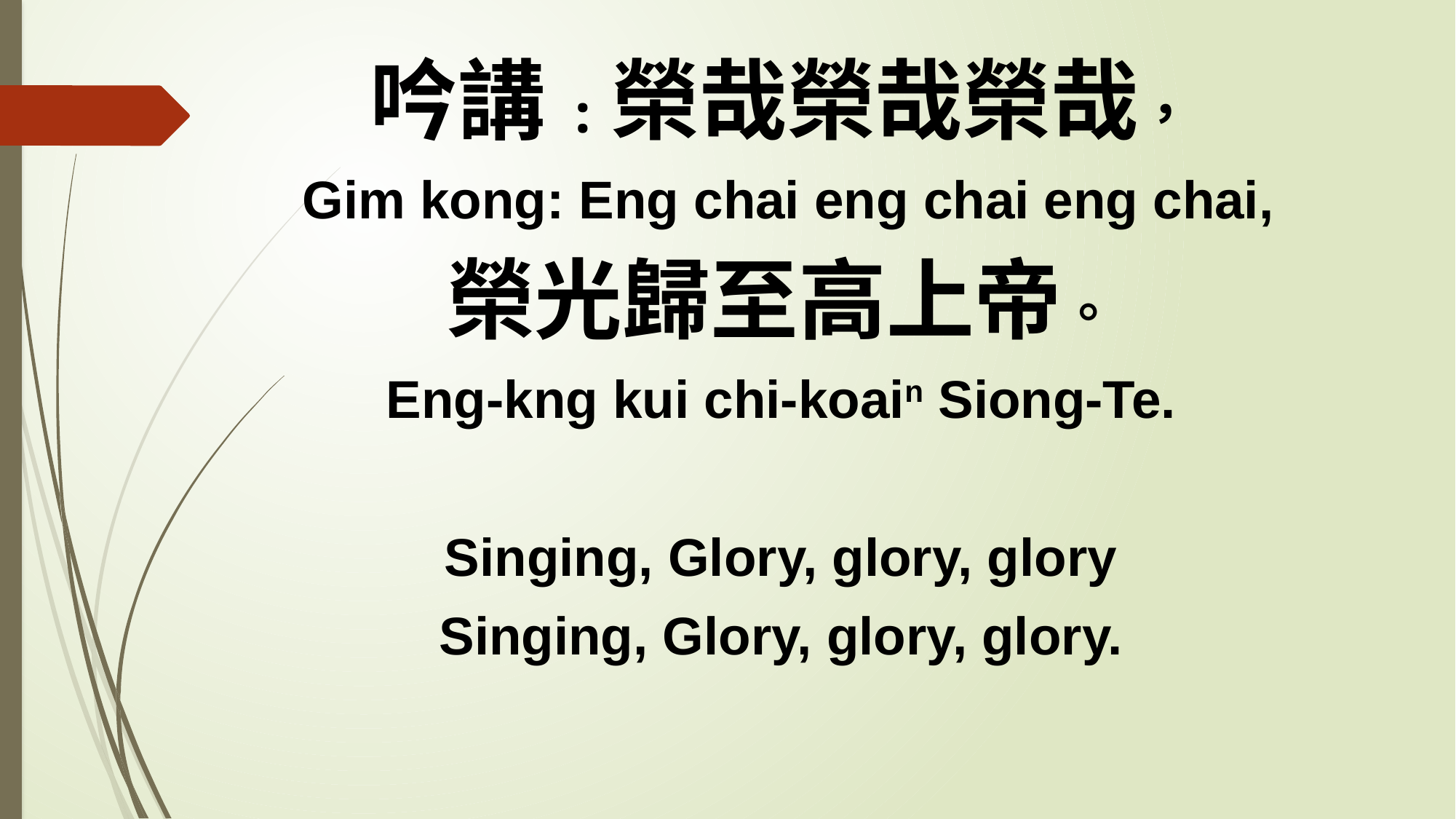

吟講:榮哉榮哉榮哉，
 Gim kong: Eng chai eng chai eng chai,
榮光歸至高上帝。
Eng-kng kui chi-koain Siong-Te.

Singing, Glory, glory, glory
Singing, Glory, glory, glory.